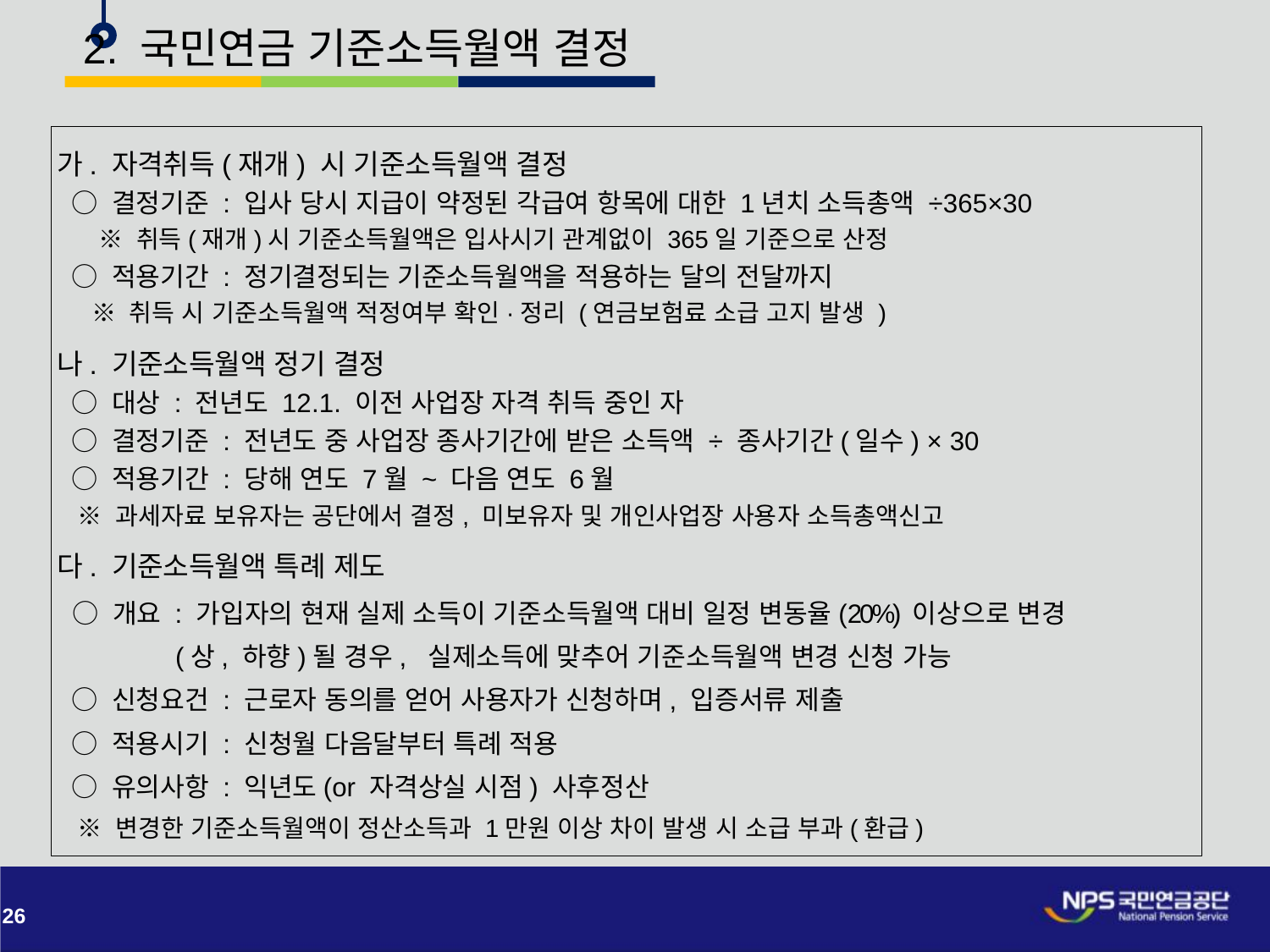

2. 국민연금 기준소득월액 결정

가. 자격취득(재개) 시 기준소득월액 결정
  ○ 결정기준 : 입사 당시 지급이 약정된 각급여 항목에 대한 1년치 소득총액 ÷365×30
      ※ 취득(재개)시 기준소득월액은 입사시기 관계없이 365일 기준으로 산정
  ○ 적용기간 : 정기결정되는 기준소득월액을 적용하는 달의 전달까지
     ※ 취득 시 기준소득월액 적정여부 확인·정리 (연금보험료 소급 고지 발생 )

나. 기준소득월액 정기 결정
  ○ 대상 : 전년도 12.1. 이전 사업장 자격 취득 중인 자
  ○ 결정기준 : 전년도 중 사업장 종사기간에 받은 소득액 ÷ 종사기간(일수) × 30
  ○ 적용기간 : 당해 연도 7월 ~ 다음 연도 6월
   ※ 과세자료 보유자는 공단에서 결정, 미보유자 및 개인사업장 사용자 소득총액신고

다. 기준소득월액 특례 제도
  ○ 개요 : 가입자의 현재 실제 소득이 기준소득월액 대비 일정 변동율(20%) 이상으로 변경
                (상, 하향)될 경우,  실제소득에 맞추어 기준소득월액 변경 신청 가능
  ○ 신청요건 : 근로자 동의를 얻어 사용자가 신청하며, 입증서류 제출
  ○ 적용시기 : 신청월 다음달부터 특례 적용
  ○ 유의사항 : 익년도(or 자격상실 시점) 사후정산
   ※ 변경한 기준소득월액이 정산소득과 1만원 이상 차이 발생 시 소급 부과(환급)
26